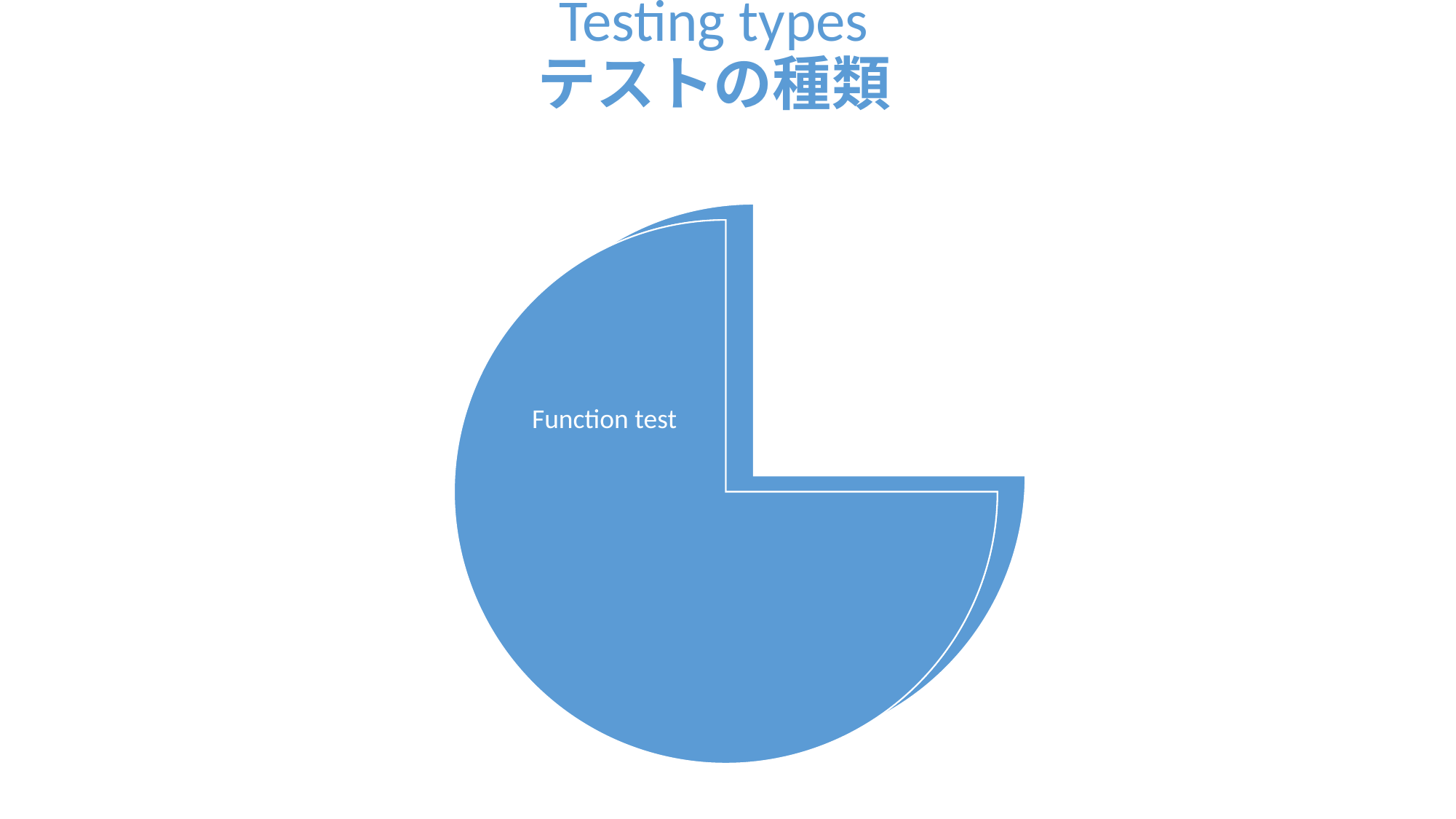

Testing types
テストの種類
GUI test
Acceptance test
Function test